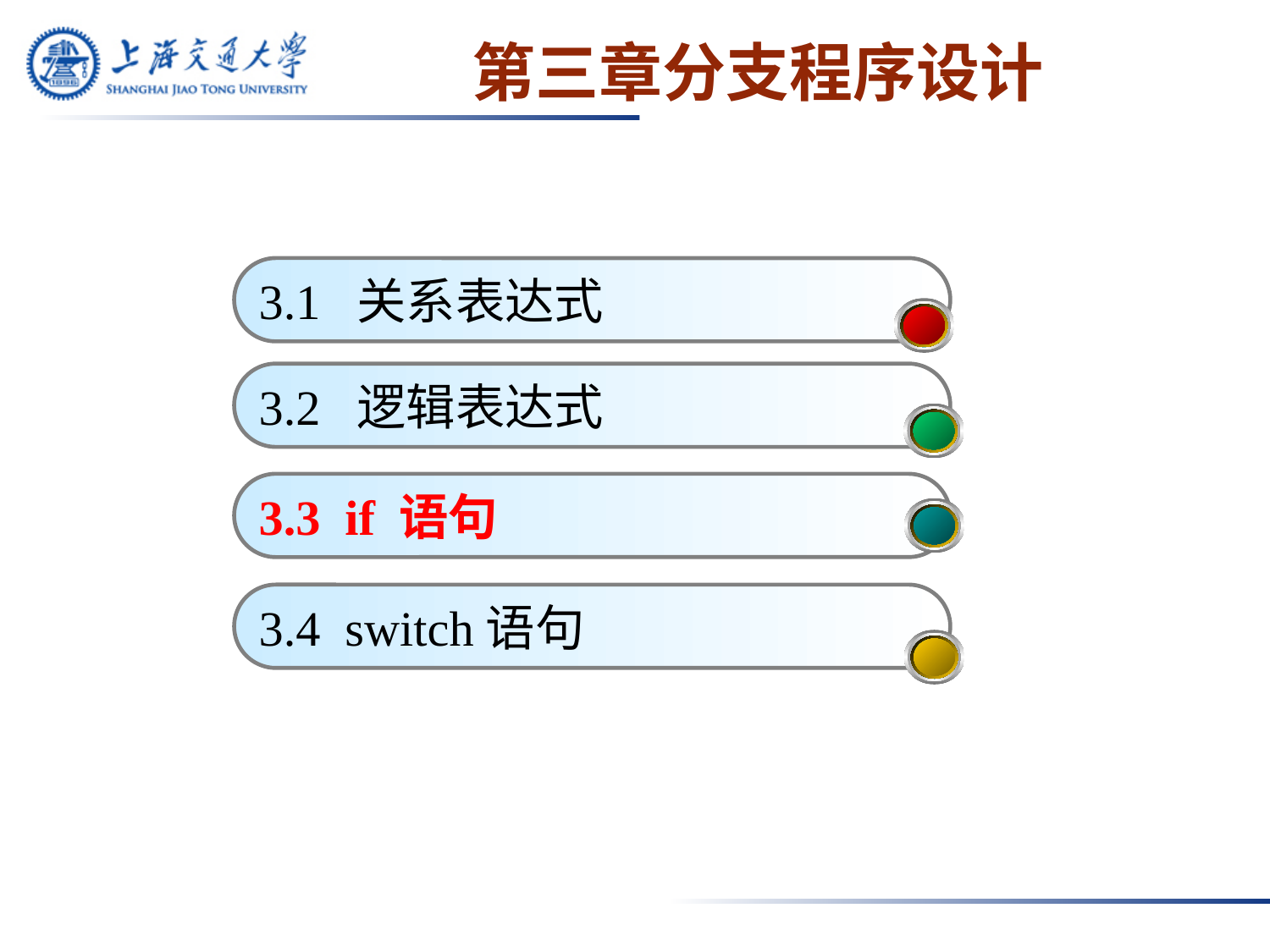

# 第三章分支程序设计
3.1  关系表达式

3.2  逻辑表达式

3.3  if 语句

3.4  switch语句